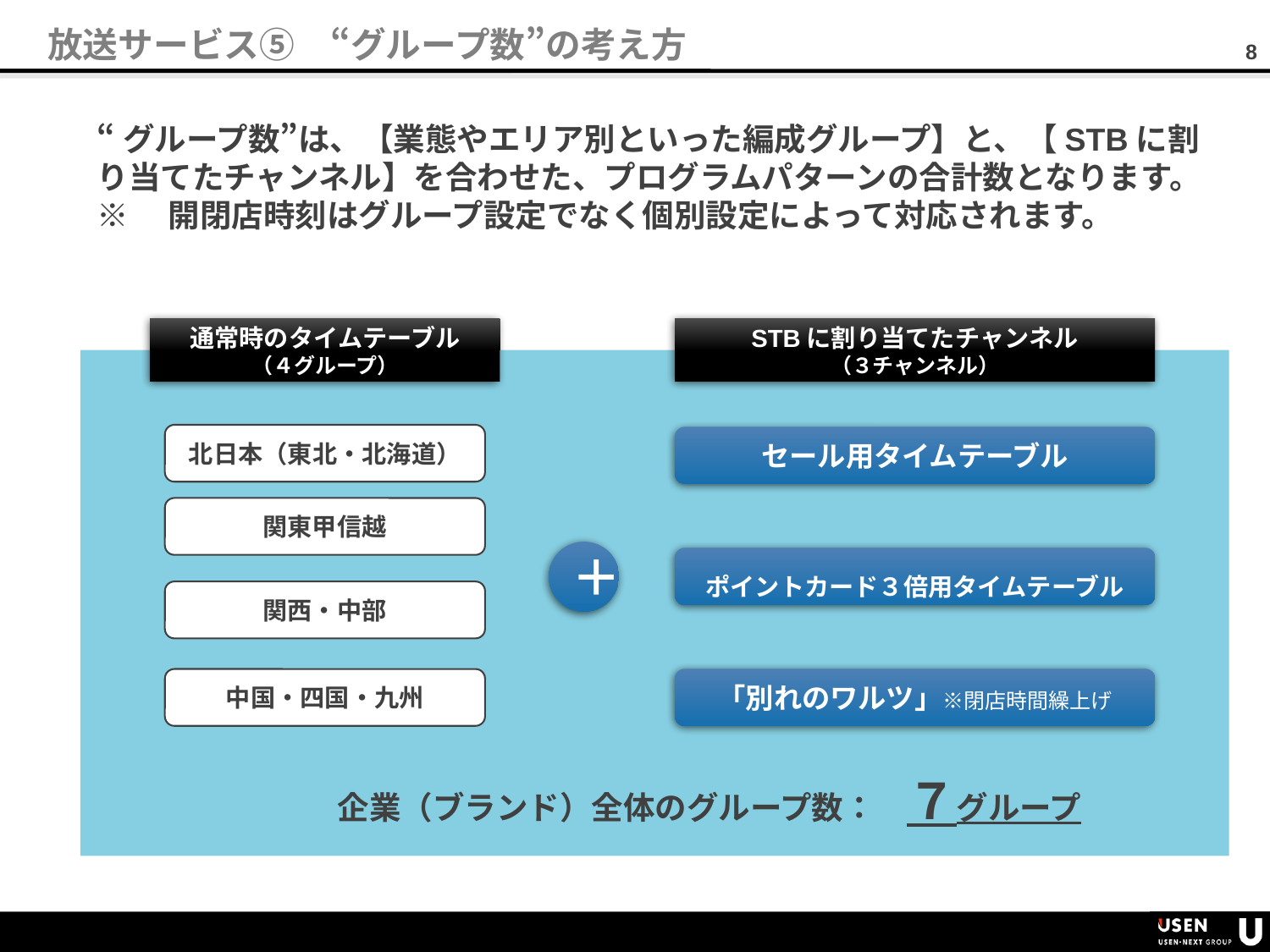

放送サービス⑤　“グループ数”の考え方
“グループ数”は、【業態やエリア別といった編成グループ】と、【STBに割り当てたチャンネル】を合わせた、プログラムパターンの合計数となります。
※　開閉店時刻はグループ設定でなく個別設定によって対応されます。
通常時のタイムテーブル
（４グループ）
STBに割り当てたチャンネル
（３チャンネル）

北日本（東北・北海道）
セール用タイムテーブル
関東甲信越
＋
ポイントカード３倍用タイムテーブル
関西・中部
「別れのワルツ」※閉店時間繰上げ
中国・四国・九州
企業（ブランド）全体のグループ数：　７グループ